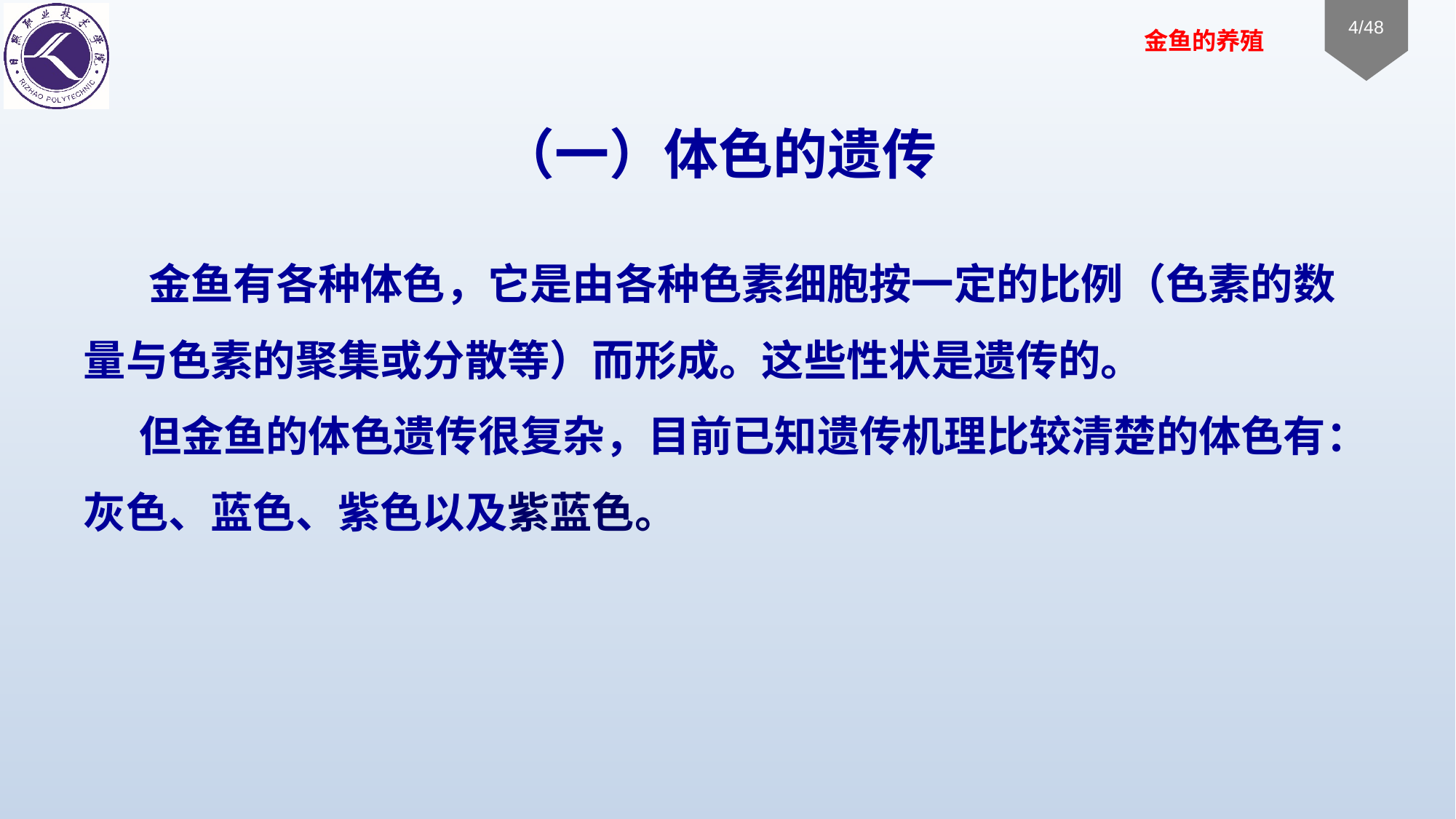

# （一）体色的遗传
  金鱼有各种体色，它是由各种色素细胞按一定的比例（色素的数量与色素的聚集或分散等）而形成。这些性状是遗传的。
 但金鱼的体色遗传很复杂，目前已知遗传机理比较清楚的体色有：灰色、蓝色、紫色以及紫蓝色。